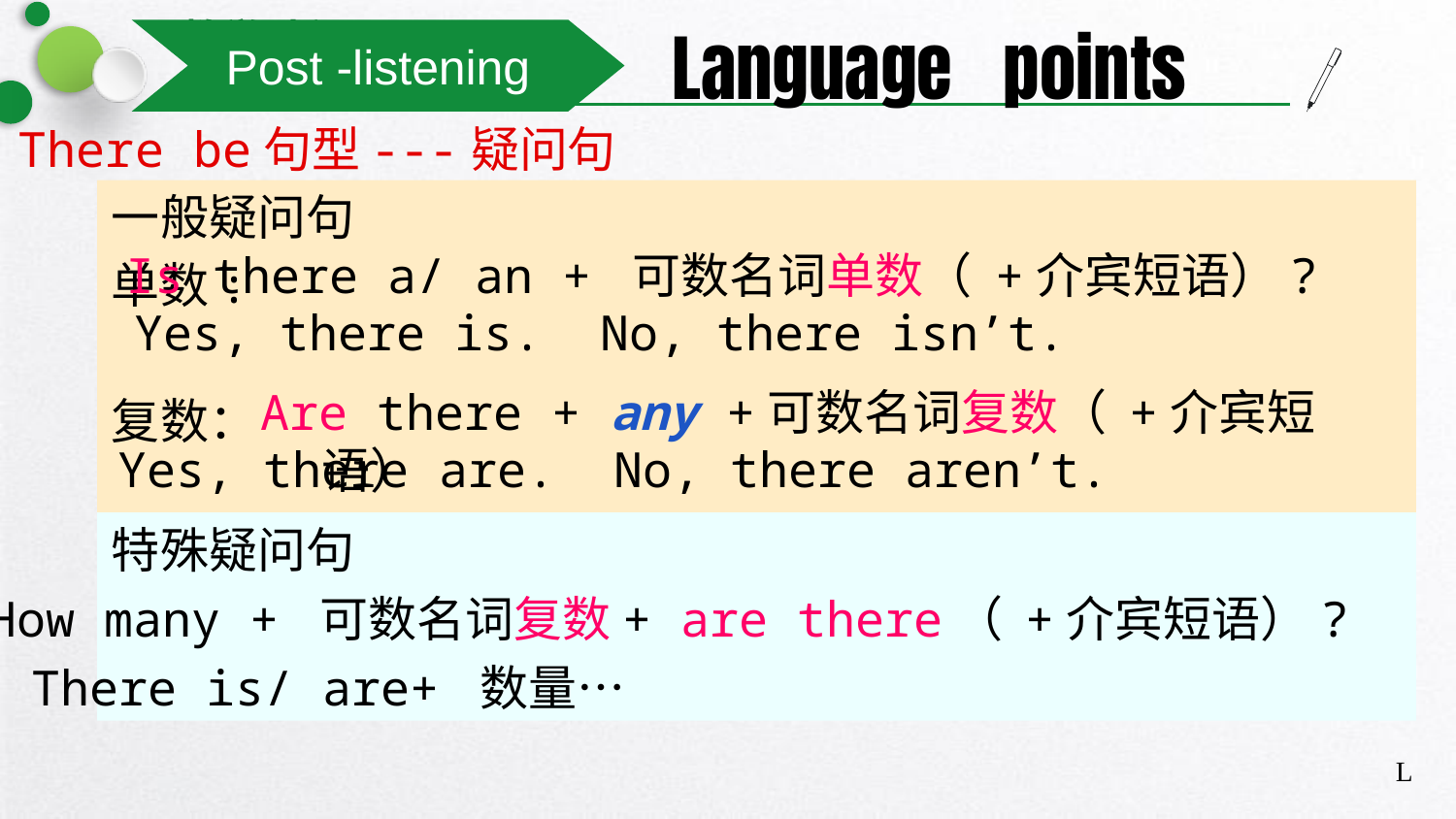

Post -listening
Language   points
There be句型---疑问句
一般疑问句
单数:

复数：

Is there a/ an + 可数名词单数（ +介宾短语）?
Yes, there is.  No, there isn’t.
Are there + any +可数名词复数（ +介宾短语）
Yes, there are.  No, there aren’t.
特殊疑问句

How many + 可数名词复数+ are there（ +介宾短语）?
There is/ are+ 数量…
L